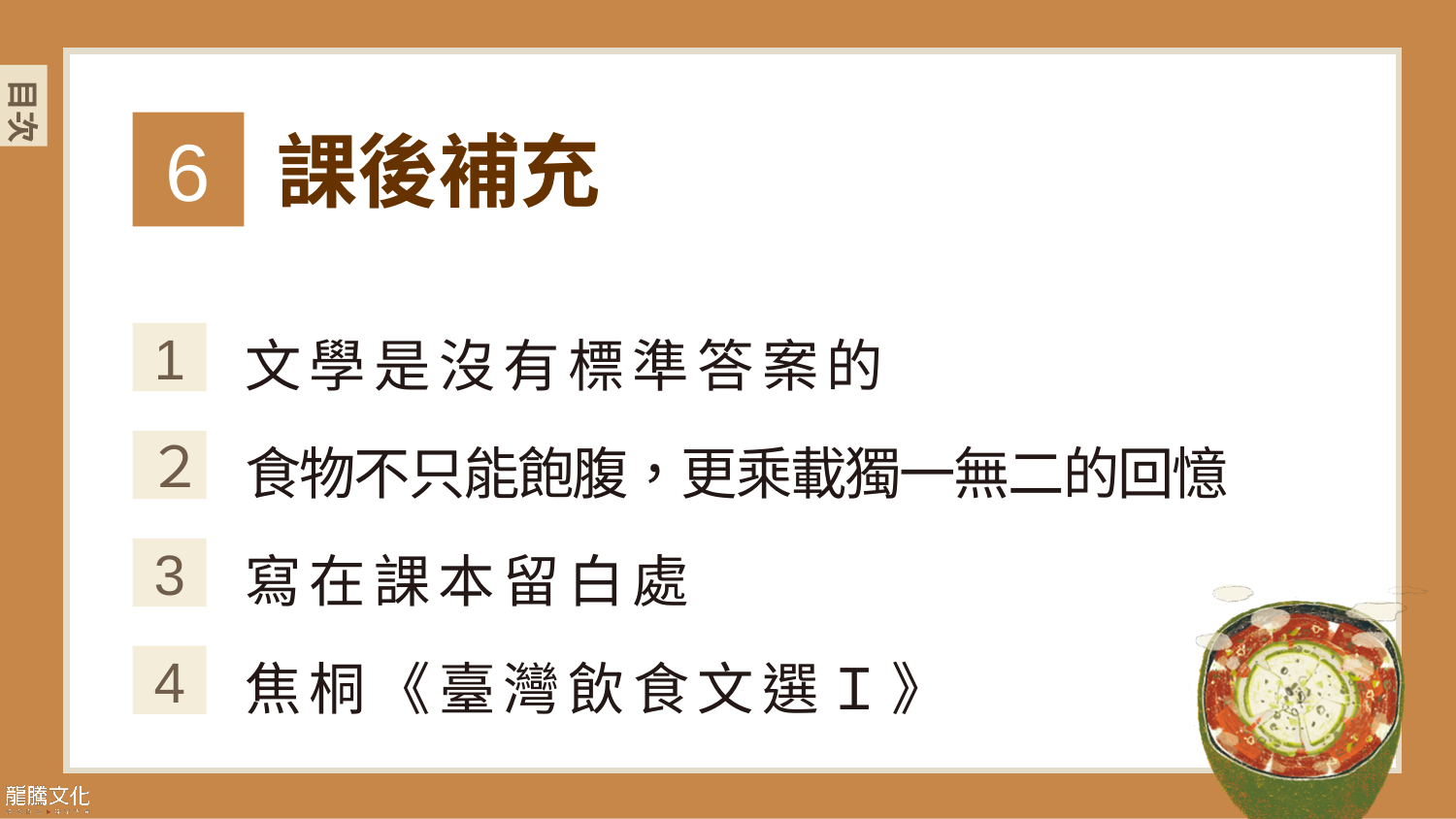

6
課後補充
文學是沒有標準答案的

1
食物不只能飽腹，更乘載獨一無二的回憶

２
寫在課本留白處

3
焦桐《臺灣飲食文選Ｉ》

4